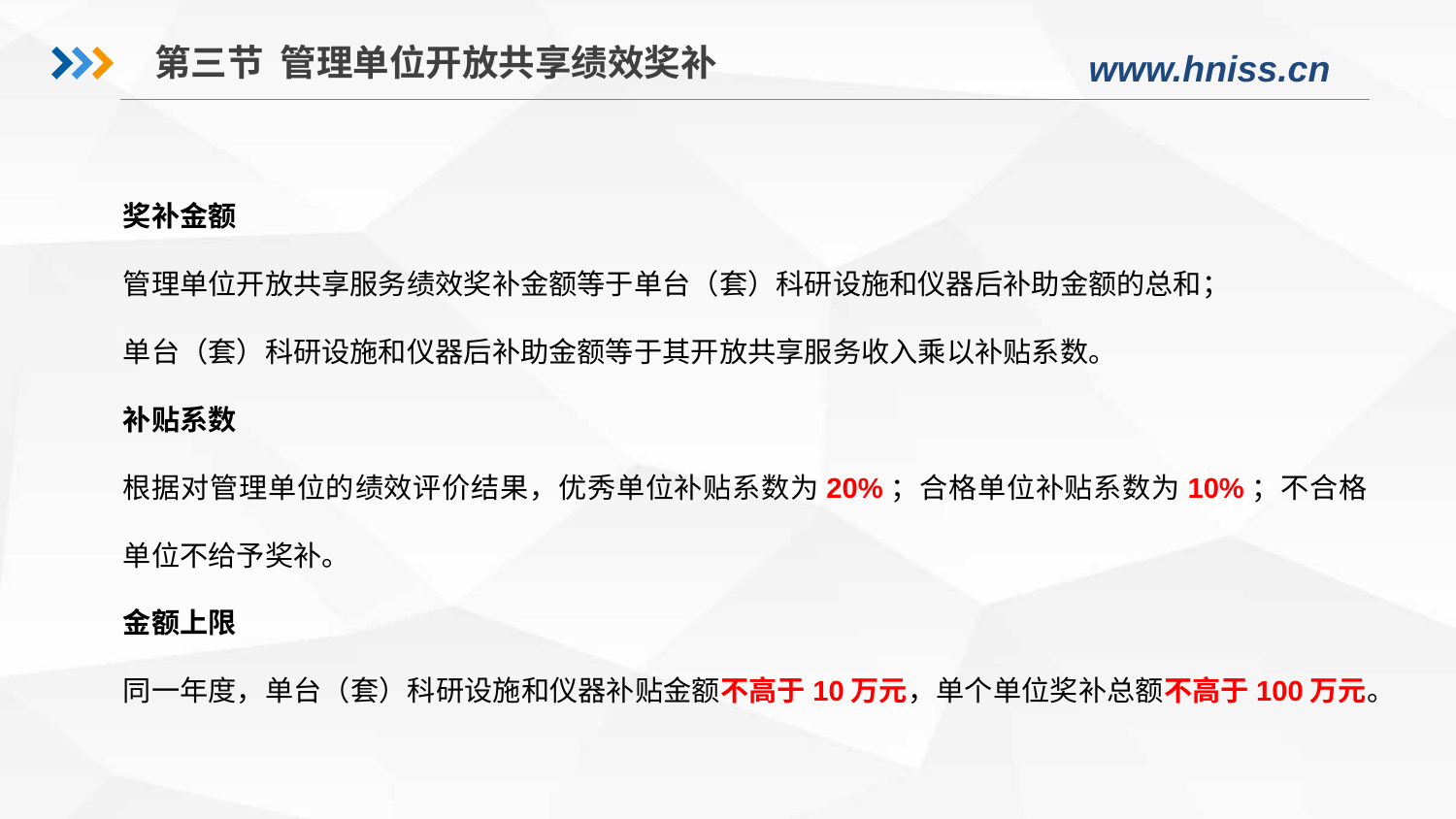

第三节  管理单位开放共享绩效奖补
奖补金额
管理单位开放共享服务绩效奖补金额等于单台（套）科研设施和仪器后补助金额的总和；
单台（套）科研设施和仪器后补助金额等于其开放共享服务收入乘以补贴系数。
补贴系数
根据对管理单位的绩效评价结果，优秀单位补贴系数为20%；合格单位补贴系数为10%；不合格单位不给予奖补。
金额上限
同一年度，单台（套）科研设施和仪器补贴金额不高于10万元，单个单位奖补总额不高于100万元。